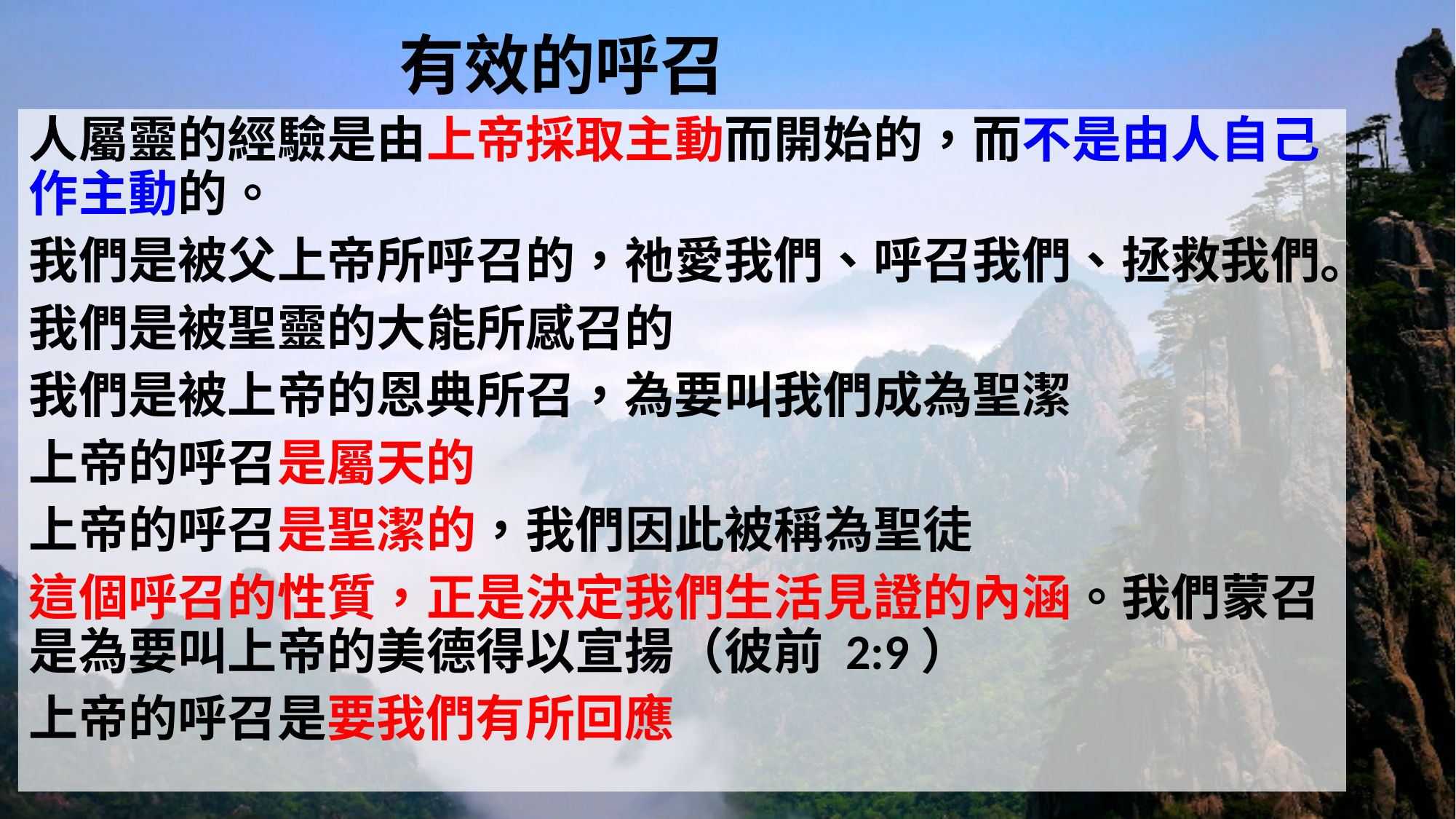

# 有效的呼召
人屬靈的經驗是由上帝採取主動而開始的，而不是由人自己作主動的。
我們是被父上帝所呼召的，祂愛我們、呼召我們、拯救我們。
我們是被聖靈的大能所感召的
我們是被上帝的恩典所召，為要叫我們成為聖潔
上帝的呼召是屬天的
上帝的呼召是聖潔的，我們因此被稱為聖徒
這個呼召的性質，正是決定我們生活見證的內涵。我們蒙召是為要叫上帝的美德得以宣揚（彼前 2:9）
上帝的呼召是要我們有所回應